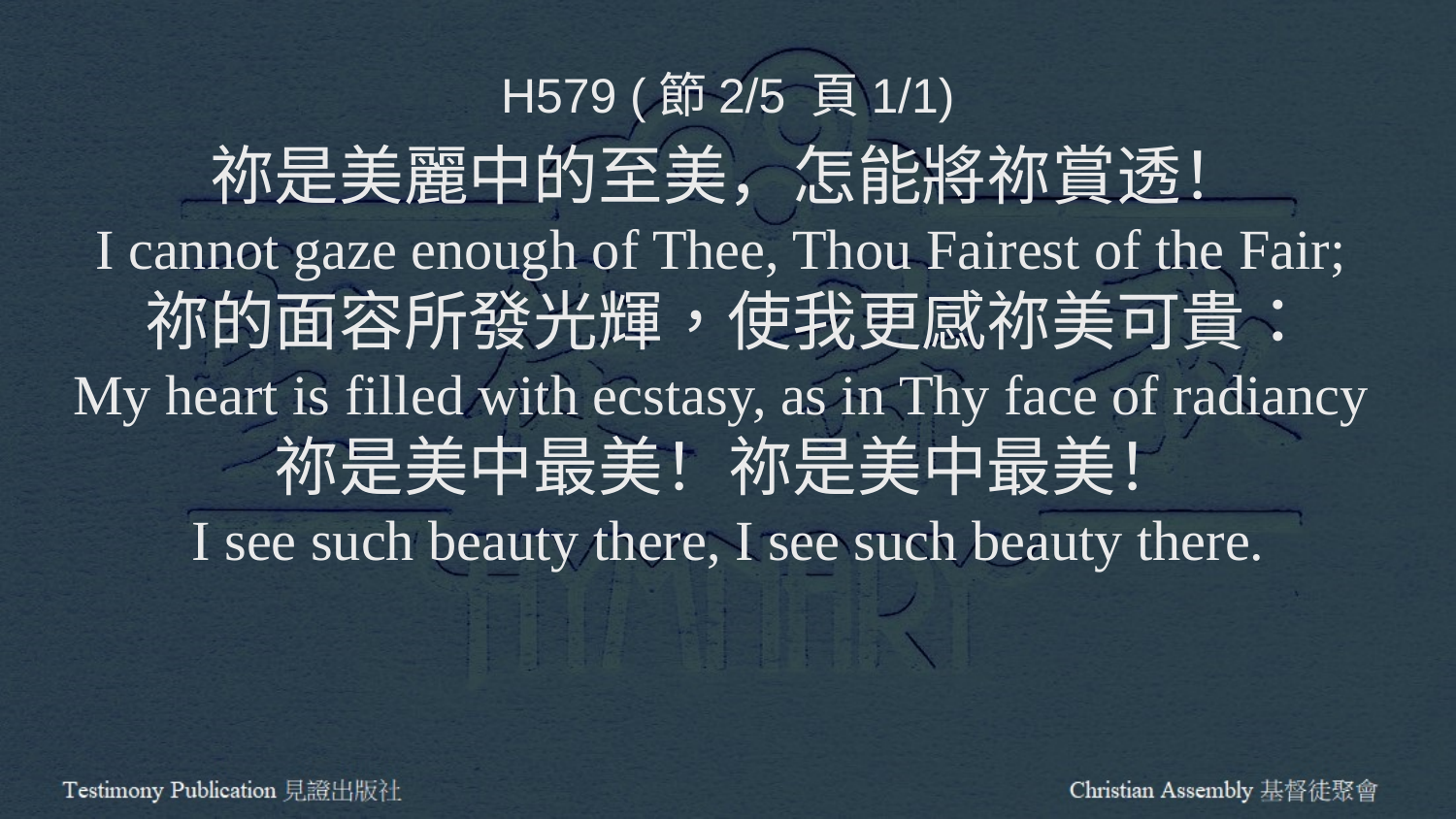

H579 (節2/5 頁1/1)
祢是美麗中的至美，怎能將祢賞透！
I cannot gaze enough of Thee, Thou Fairest of the Fair;
祢的面容所發光輝，使我更感祢美可貴：
My heart is filled with ecstasy, as in Thy face of radiancy
祢是美中最美！祢是美中最美！
I see such beauty there, I see such beauty there.